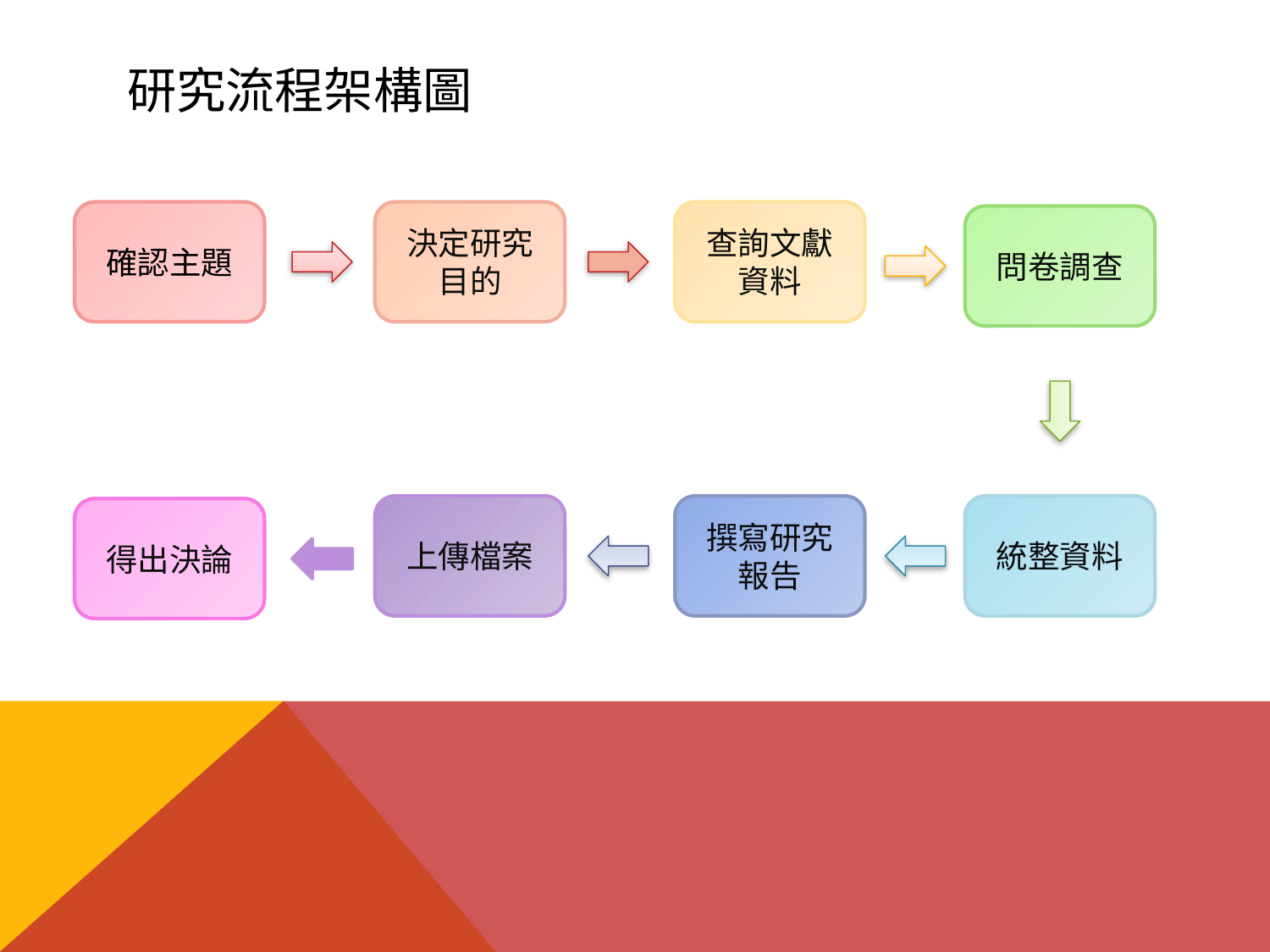

# 研究流程架構圖
確認主題
決定研究目的
查詢文獻資料
問卷調查

上傳檔案
撰寫研究報告
統整資料
得出決論